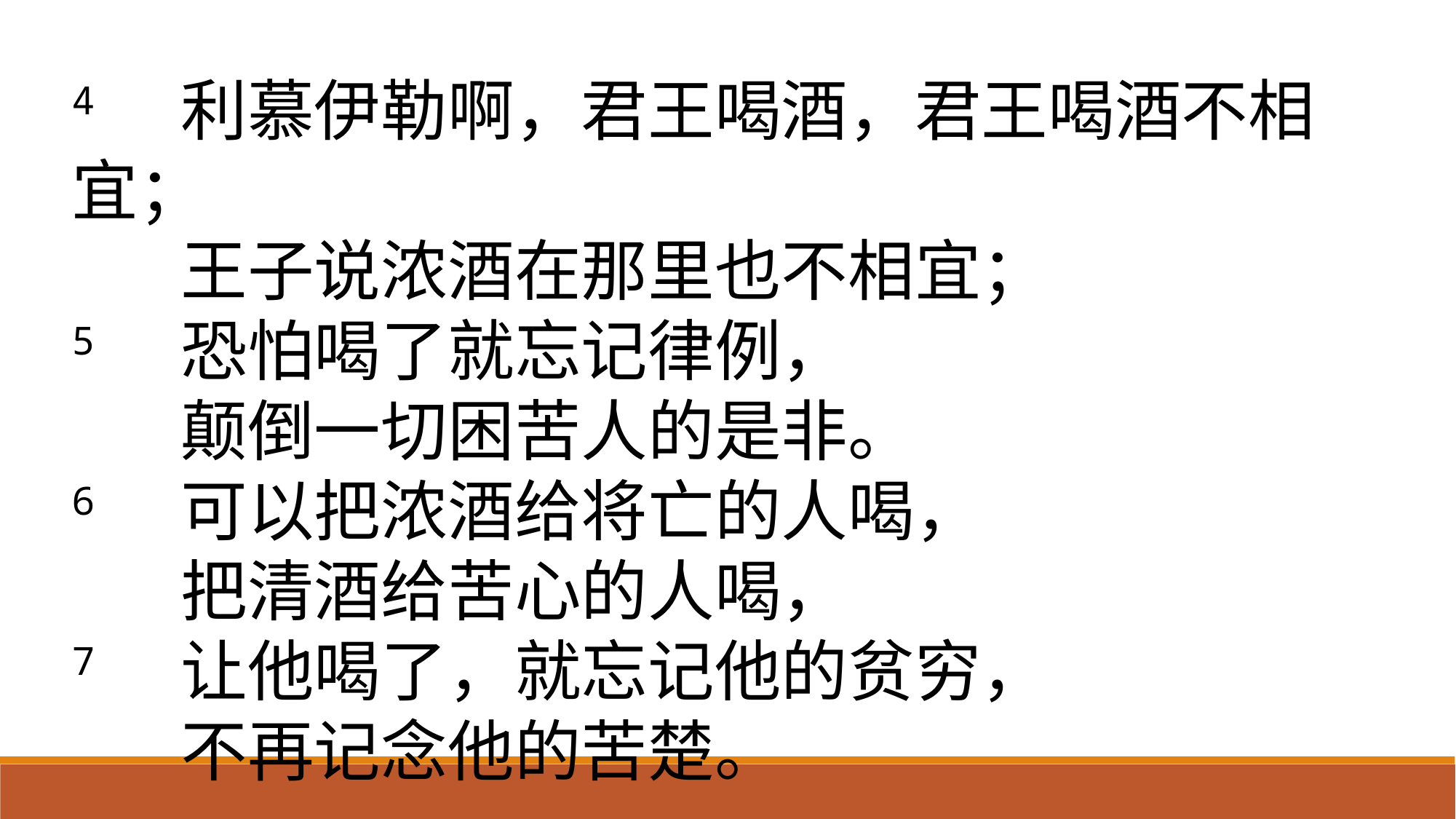

4 	利慕伊勒啊，君王喝酒，君王喝酒不相宜；
 	王子说浓酒在那里也不相宜；
5 	恐怕喝了就忘记律例，
 	颠倒一切困苦人的是非。
6 	可以把浓酒给将亡的人喝，
 	把清酒给苦心的人喝，
7 	让他喝了，就忘记他的贫穷，
 	不再记念他的苦楚。